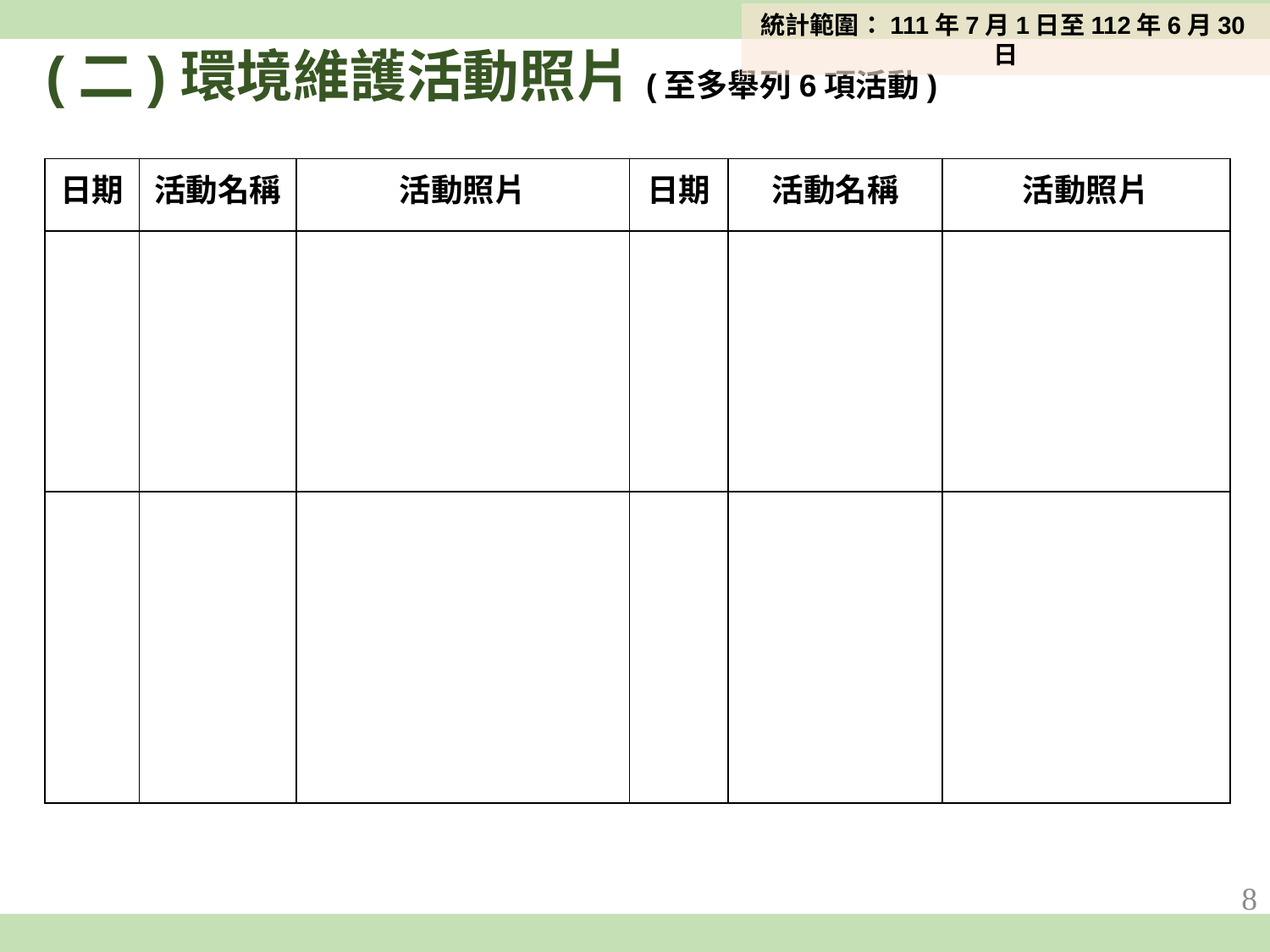

統計範圍：111年7月1日至112年6月30日
(二)環境維護活動照片(至多舉列6項活動)
| 日期 | 活動名稱 | 活動照片 | 日期 | 活動名稱 | 活動照片 |
| --- | --- | --- | --- | --- | --- |
|  |  |  |  |  |  |
|  |  |  |  |  |  |
8